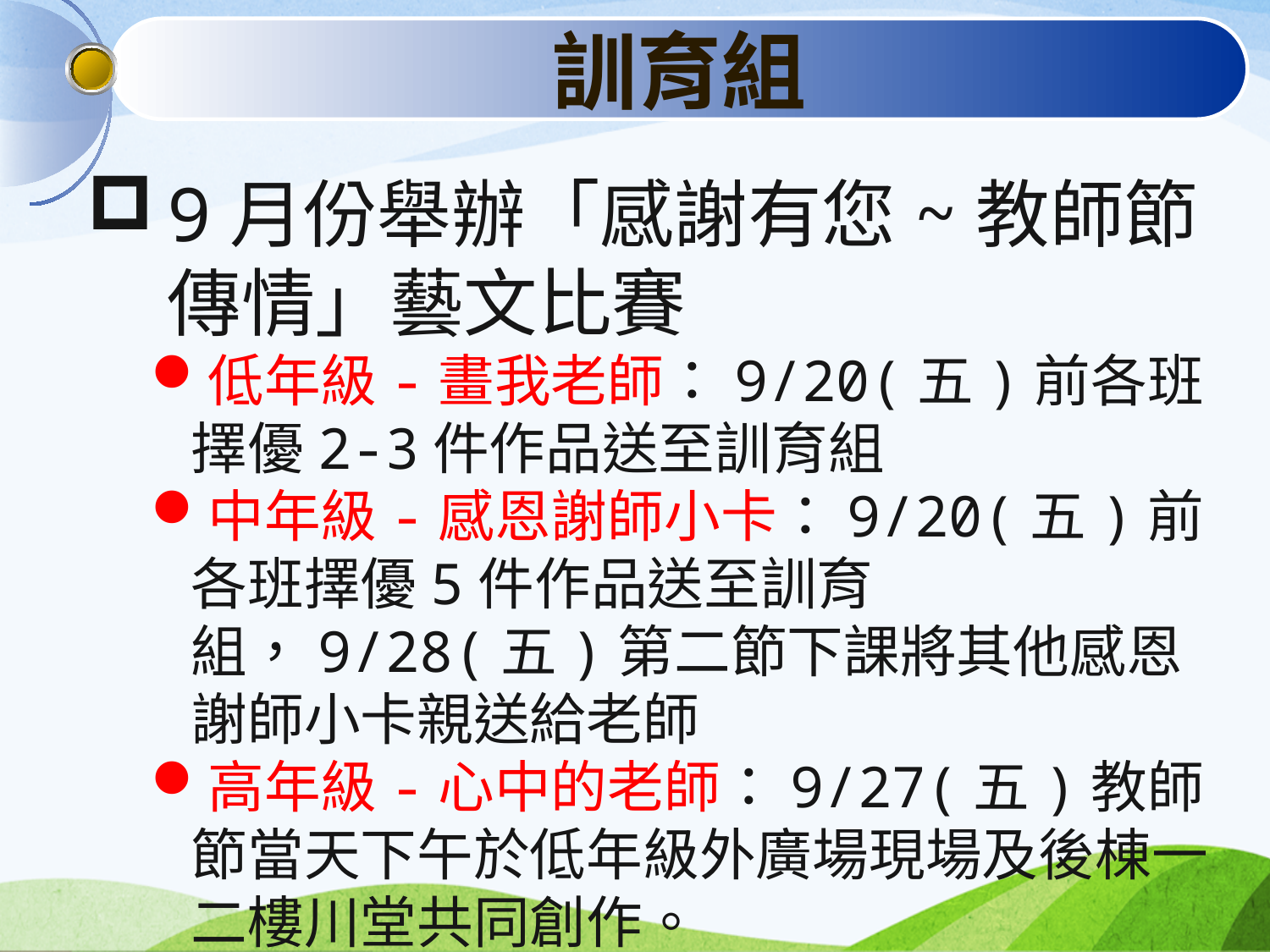

訓育組

9月份舉辦「感謝有您~教師節傳情」藝文比賽
低年級-畫我老師：9/20(五)前各班擇優2-3件作品送至訓育組
中年級-感恩謝師小卡：9/20(五)前各班擇優5件作品送至訓育組，9/28(五)第二節下課將其他感恩謝師小卡親送給老師
高年級-心中的老師：9/27(五)教師節當天下午於低年級外廣場現場及後棟一二樓川堂共同創作。